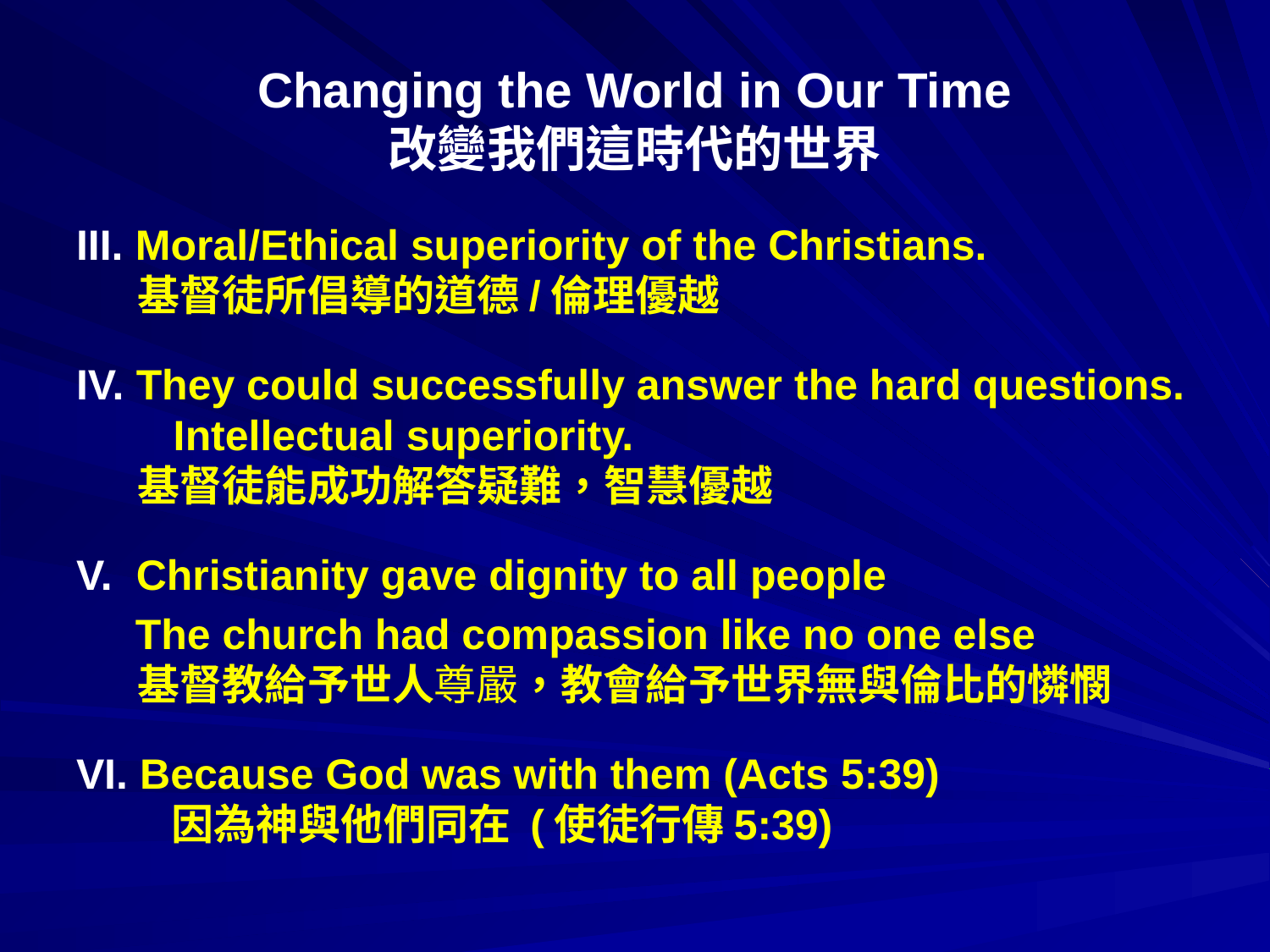

# Changing the World in Our Time 改變我們這時代的世界
III. Moral/Ethical superiority of the Christians.               基督徒所倡導的道德/倫理優越

IV. They could successfully answer the hard questions.    Intellectual superiority.                                                基督徒能成功解答疑難，智慧優越

V.  Christianity gave dignity to all people
     The church had compassion like no one else            基督教給予世人尊嚴，教會給予世界無與倫比的憐憫

VI. Because God was with them (Acts 5:39)                        因為神與他們同在 (使徒行傳5:39)